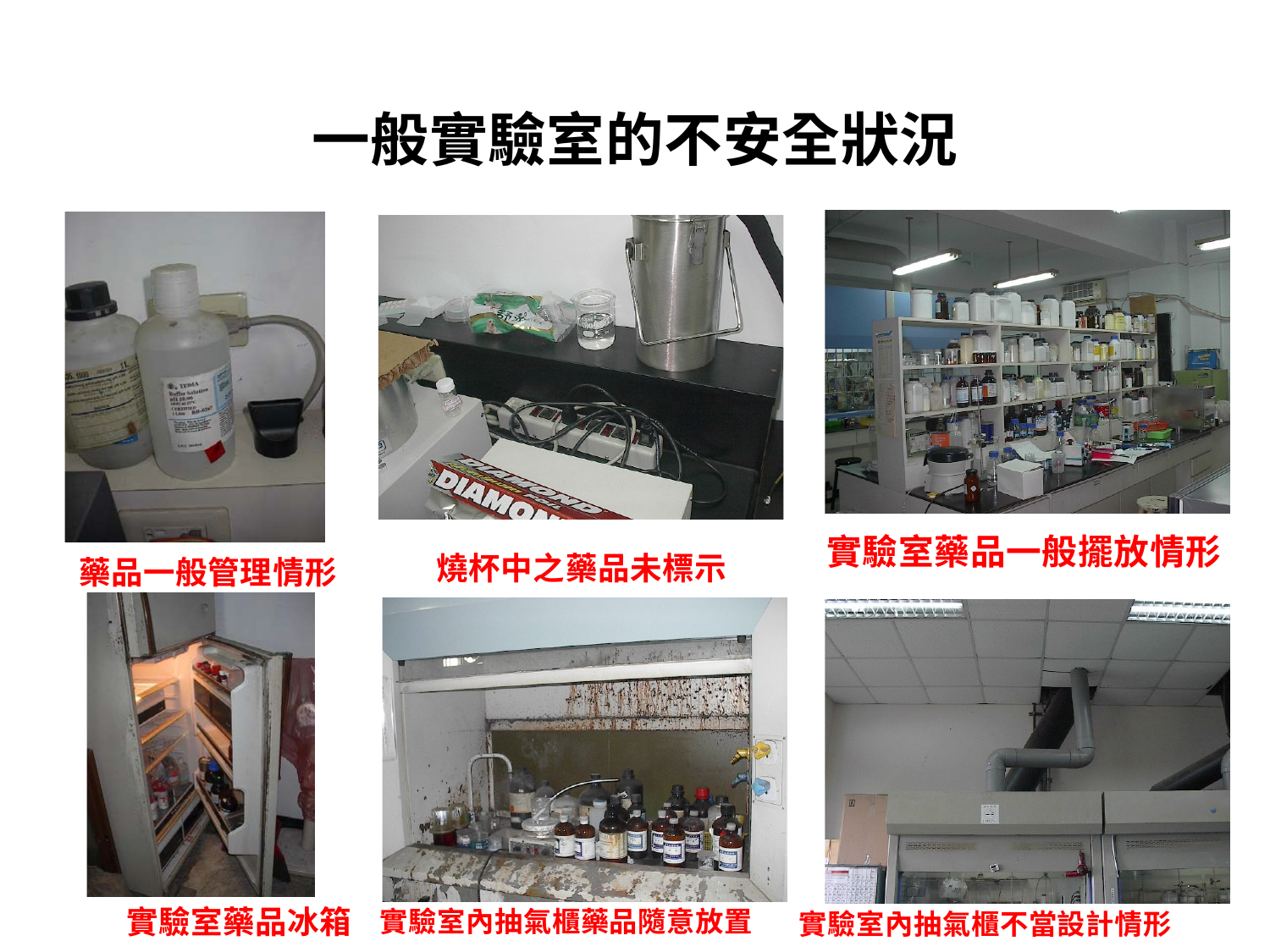

# 一般實驗室的不安全狀況

實驗室藥品一般擺放情形
燒杯中之藥品未標示
藥品一般管理情形

實驗室藥品冰箱
實驗室內抽氣櫃藥品隨意放置
實驗室內抽氣櫃不當設計情形